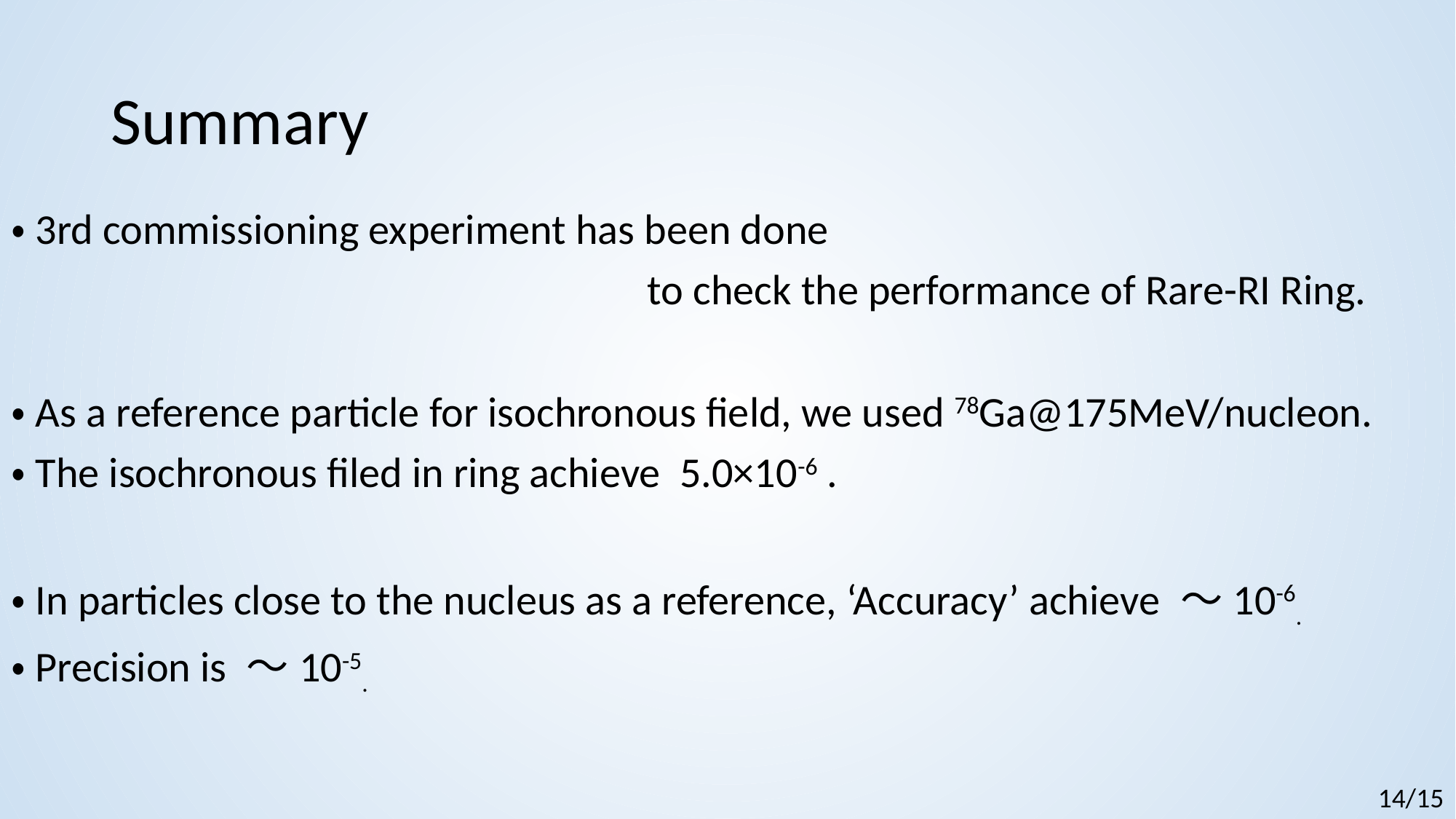

# Summary
・3rd commissioning experiment has been done
                                                                  to check the performance of Rare-RI Ring.

・As a reference particle for isochronous field, we used 78Ga@175MeV/nucleon.
・The isochronous filed in ring achieve  5.0×10-6 .

・In particles close to the nucleus as a reference, ‘Accuracy’ achieve ～10-6.
・Precision is ～10-5.
14/15